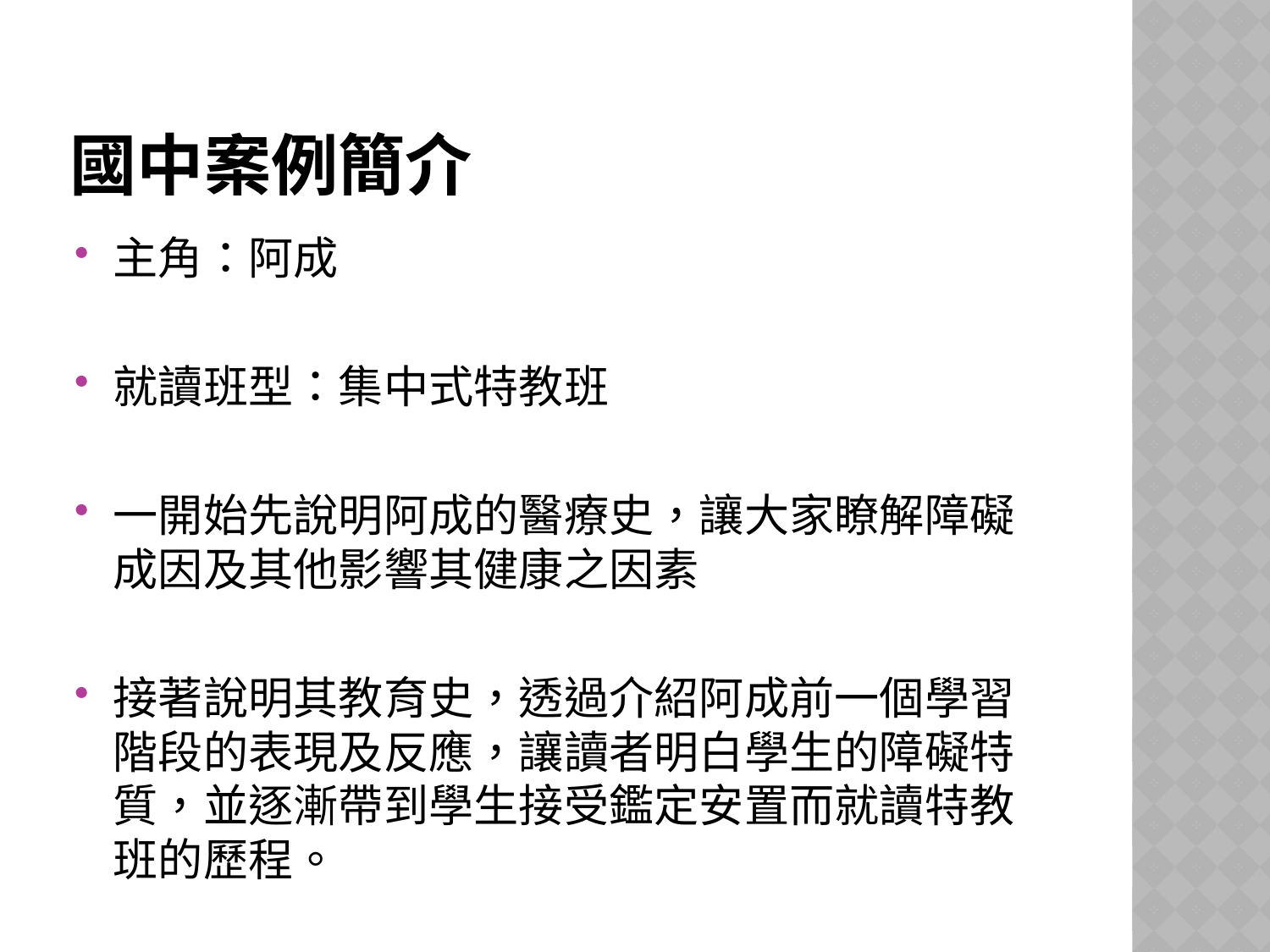

# 國中案例簡介
主角：阿成

就讀班型：集中式特教班

一開始先說明阿成的醫療史，讓大家瞭解障礙成因及其他影響其健康之因素

接著說明其教育史，透過介紹阿成前一個學習階段的表現及反應，讓讀者明白學生的障礙特質，並逐漸帶到學生接受鑑定安置而就讀特教班的歷程。